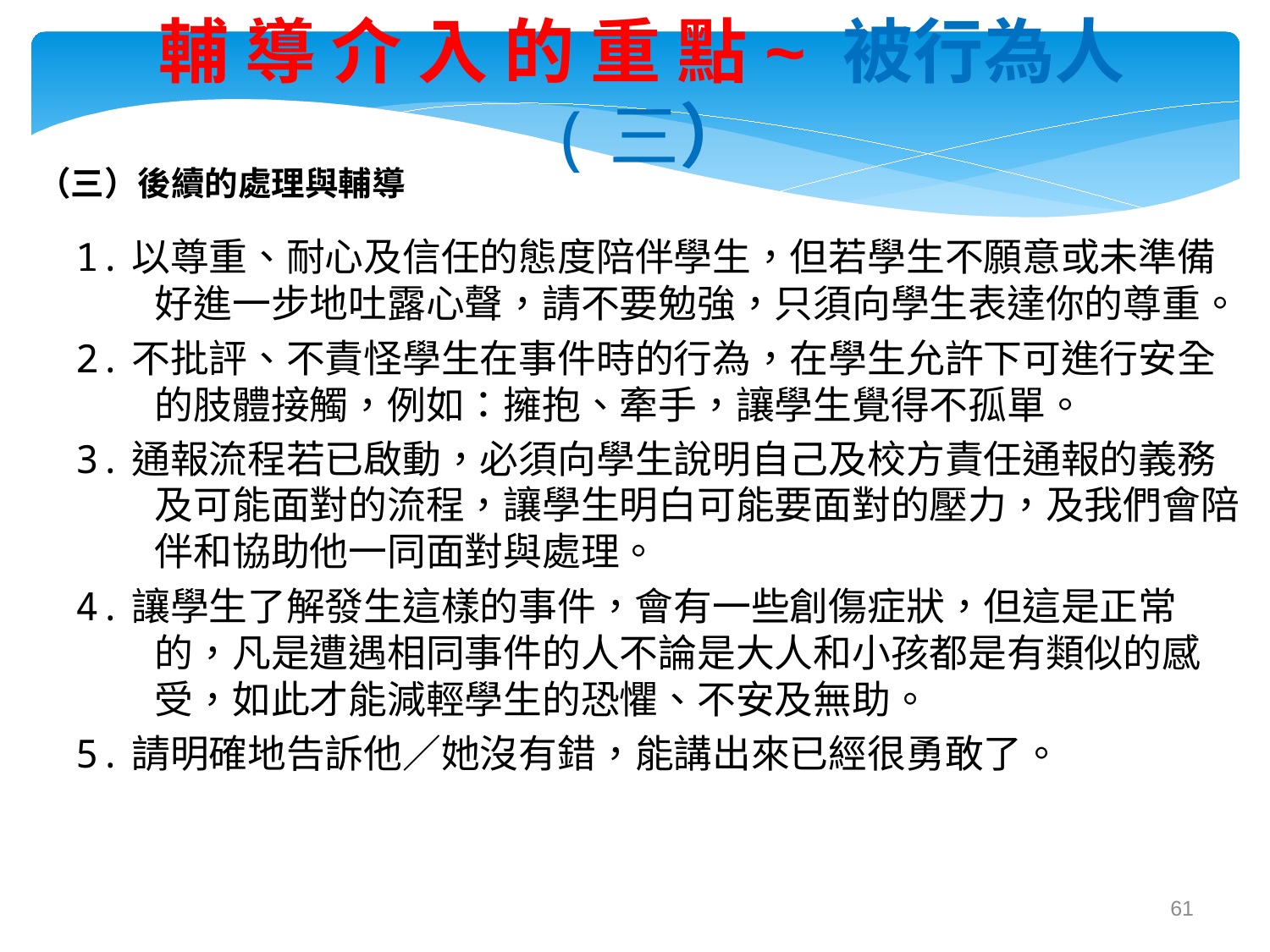

輔 導 介 入 的 重 點~ 被行為人(三）
（三）後續的處理與輔導

1.以尊重、耐心及信任的態度陪伴學生，但若學生不願意或未準備好進一步地吐露心聲，請不要勉強，只須向學生表達你的尊重。
2.不批評、不責怪學生在事件時的行為，在學生允許下可進行安全的肢體接觸，例如：擁抱、牽手，讓學生覺得不孤單。
3.通報流程若已啟動，必須向學生說明自己及校方責任通報的義務及可能面對的流程，讓學生明白可能要面對的壓力，及我們會陪伴和協助他一同面對與處理。
4.讓學生了解發生這樣的事件，會有一些創傷症狀，但這是正常的，凡是遭遇相同事件的人不論是大人和小孩都是有類似的感受，如此才能減輕學生的恐懼、不安及無助。
5.請明確地告訴他／她沒有錯，能講出來已經很勇敢了。
61